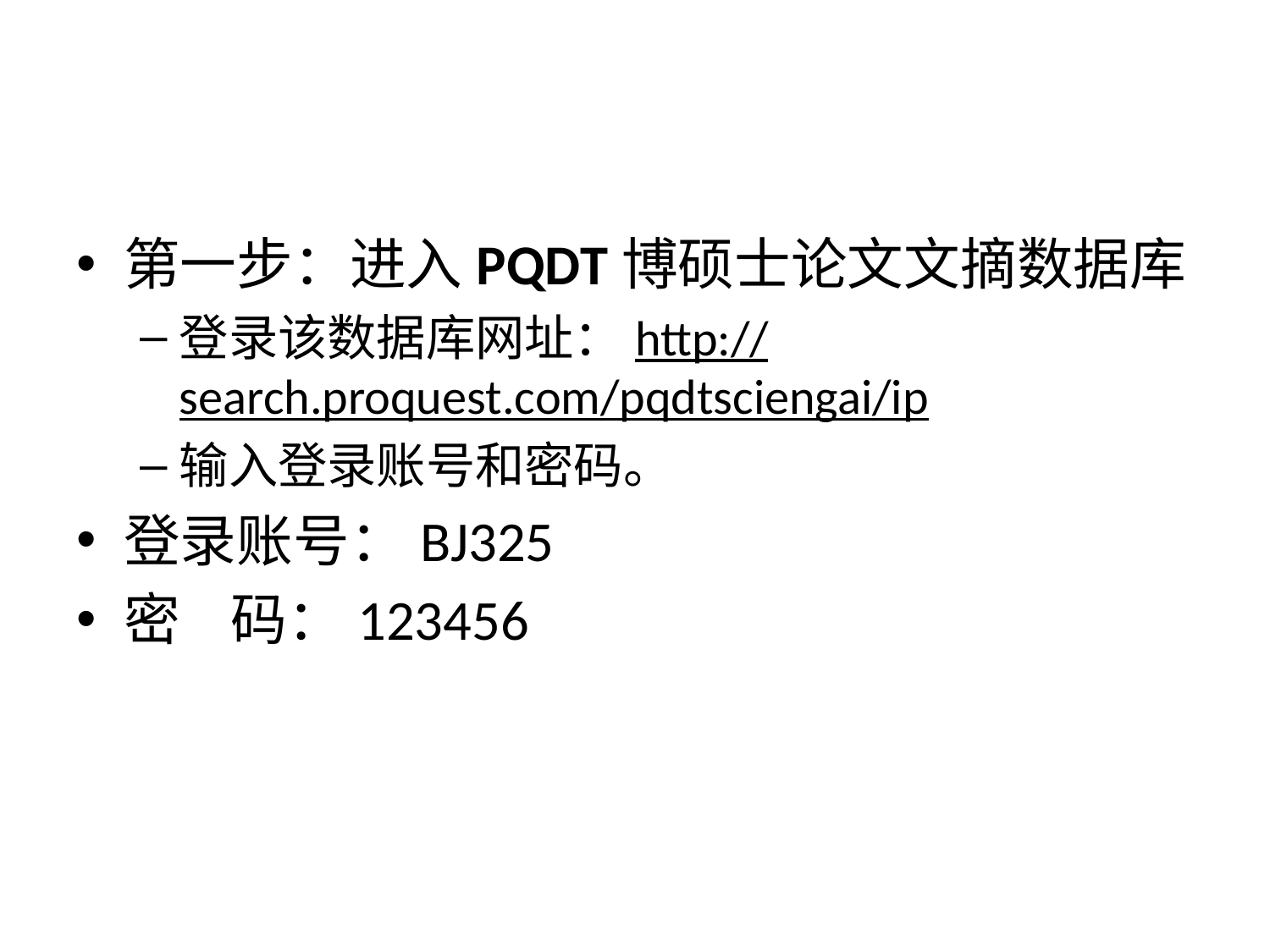

#
第一步：进入PQDT博硕士论文文摘数据库
登录该数据库网址：http://search.proquest.com/pqdtsciengai/ip
输入登录账号和密码。
登录账号：BJ325
密    码：123456